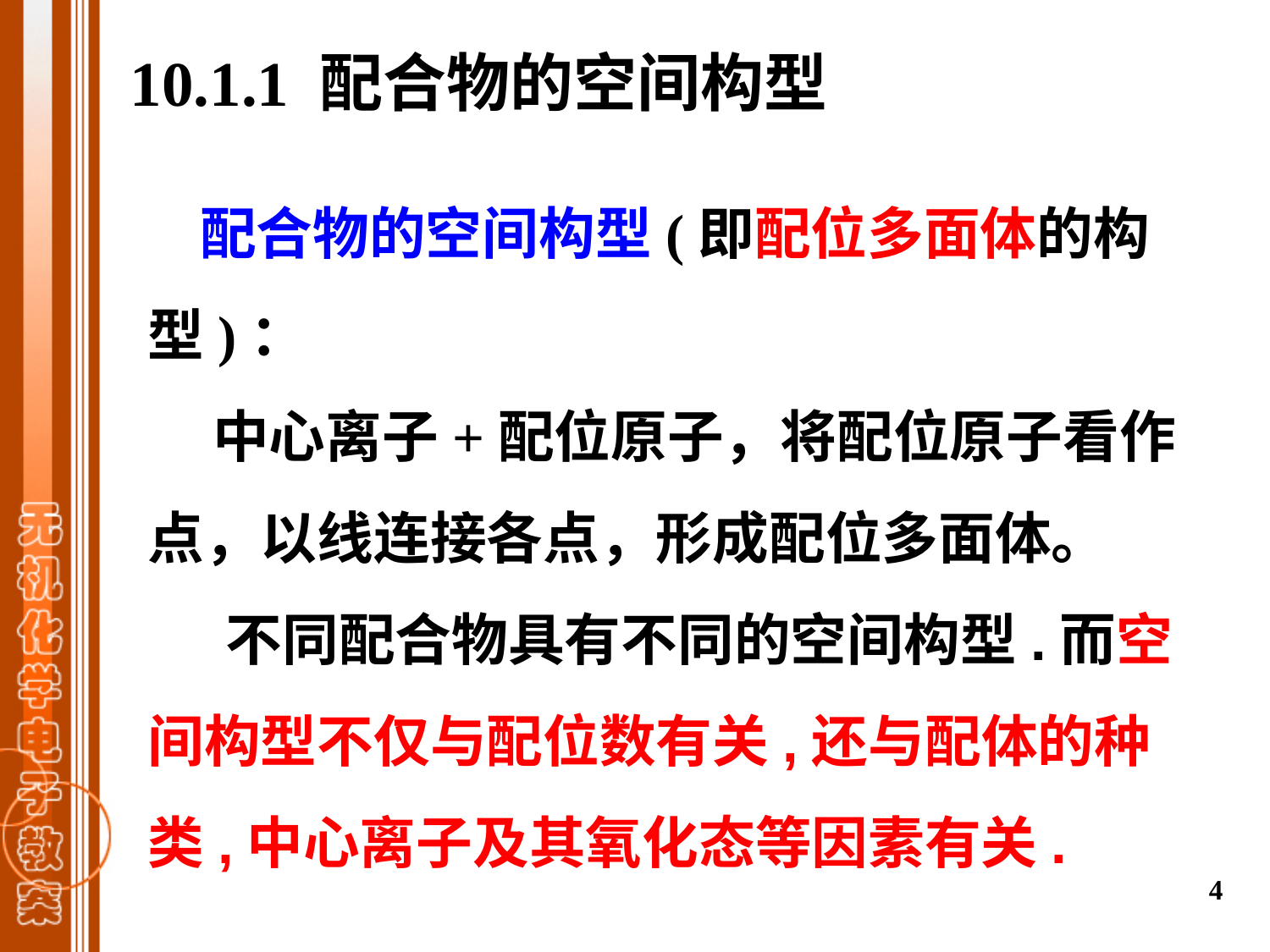

10.1.1 配合物的空间构型
   配合物的空间构型(即配位多面体的构型)：
    中心离子+配位原子，将配位原子看作点，以线连接各点，形成配位多面体。
     不同配合物具有不同的空间构型.而空间构型不仅与配位数有关,还与配体的种类,中心离子及其氧化态等因素有关.

4